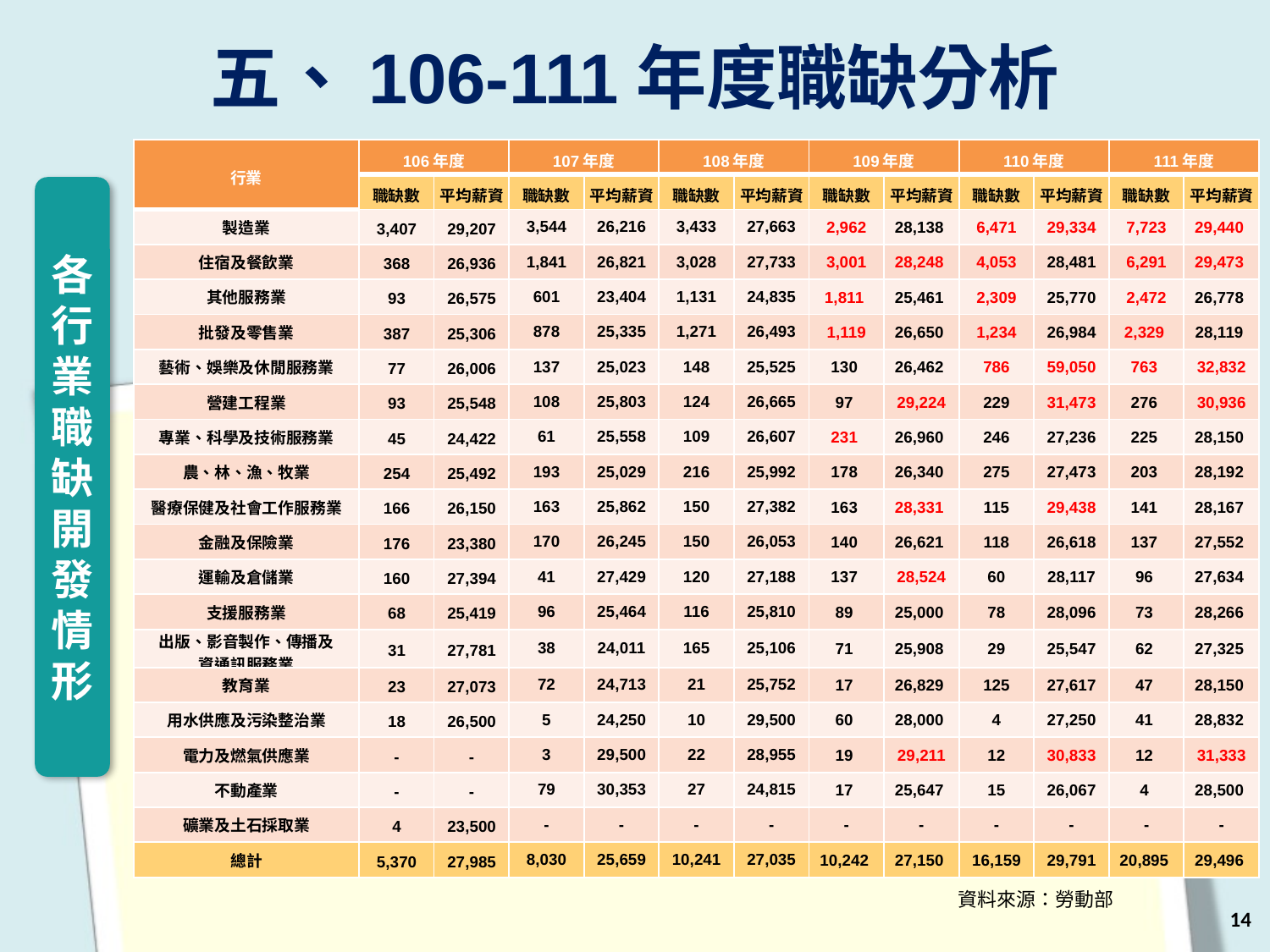

五、106-111年度職缺分析
| 行業 | 106年度 |  | 107年度 |  | 108年度 |  | 109年度 |  | 110年度 |  | 111年度 |  |
| --- | --- | --- | --- | --- | --- | --- | --- | --- | --- | --- | --- | --- |
|  | 職缺數 | 平均薪資 | 職缺數 | 平均薪資 | 職缺數 | 平均薪資 | 職缺數 | 平均薪資 | 職缺數 | 平均薪資 | 職缺數 | 平均薪資 |
| 製造業 | 3,407 | 29,207 | 3,544 | 26,216 | 3,433 | 27,663 | 2,962 | 28,138 | 6,471 | 29,334 | 7,723 | 29,440 |
| 住宿及餐飲業 | 368 | 26,936 | 1,841 | 26,821 | 3,028 | 27,733 | 3,001 | 28,248 | 4,053 | 28,481 | 6,291 | 29,473 |
| 其他服務業 | 93 | 26,575 | 601 | 23,404 | 1,131 | 24,835 | 1,811 | 25,461 | 2,309 | 25,770 | 2,472 | 26,778 |
| 批發及零售業 | 387 | 25,306 | 878 | 25,335 | 1,271 | 26,493 | 1,119 | 26,650 | 1,234 | 26,984 | 2,329 | 28,119 |
| 藝術、娛樂及休閒服務業 | 77 | 26,006 | 137 | 25,023 | 148 | 25,525 | 130 | 26,462 | 786 | 59,050 | 763 | 32,832 |
| 營建工程業 | 93 | 25,548 | 108 | 25,803 | 124 | 26,665 | 97 | 29,224 | 229 | 31,473 | 276 | 30,936 |
| 專業、科學及技術服務業 | 45 | 24,422 | 61 | 25,558 | 109 | 26,607 | 231 | 26,960 | 246 | 27,236 | 225 | 28,150 |
| 農、林、漁、牧業 | 254 | 25,492 | 193 | 25,029 | 216 | 25,992 | 178 | 26,340 | 275 | 27,473 | 203 | 28,192 |
| 醫療保健及社會工作服務業 | 166 | 26,150 | 163 | 25,862 | 150 | 27,382 | 163 | 28,331 | 115 | 29,438 | 141 | 28,167 |
| 金融及保險業 | 176 | 23,380 | 170 | 26,245 | 150 | 26,053 | 140 | 26,621 | 118 | 26,618 | 137 | 27,552 |
| 運輸及倉儲業 | 160 | 27,394 | 41 | 27,429 | 120 | 27,188 | 137 | 28,524 | 60 | 28,117 | 96 | 27,634 |
| 支援服務業 | 68 | 25,419 | 96 | 25,464 | 116 | 25,810 | 89 | 25,000 | 78 | 28,096 | 73 | 28,266 |
| 出版、影音製作、傳播及 資通訊服務業 | 31 | 27,781 | 38 | 24,011 | 165 | 25,106 | 71 | 25,908 | 29 | 25,547 | 62 | 27,325 |
| 教育業 | 23 | 27,073 | 72 | 24,713 | 21 | 25,752 | 17 | 26,829 | 125 | 27,617 | 47 | 28,150 |
| 用水供應及污染整治業 | 18 | 26,500 | 5 | 24,250 | 10 | 29,500 | 60 | 28,000 | 4 | 27,250 | 41 | 28,832 |
| 電力及燃氣供應業 | - | - | 3 | 29,500 | 22 | 28,955 | 19 | 29,211 | 12 | 30,833 | 12 | 31,333 |
| 不動產業 | - | - | 79 | 30,353 | 27 | 24,815 | 17 | 25,647 | 15 | 26,067 | 4 | 28,500 |
| 礦業及土石採取業 | 4 | 23,500 | - | - | - | - | - | - | - | - | - | - |
| 總計 | 5,370 | 27,985 | 8,030 | 25,659 | 10,241 | 27,035 | 10,242 | 27,150 | 16,159 | 29,791 | 20,895 | 29,496 |
各行業職缺開發情形
資料來源：勞動部
14